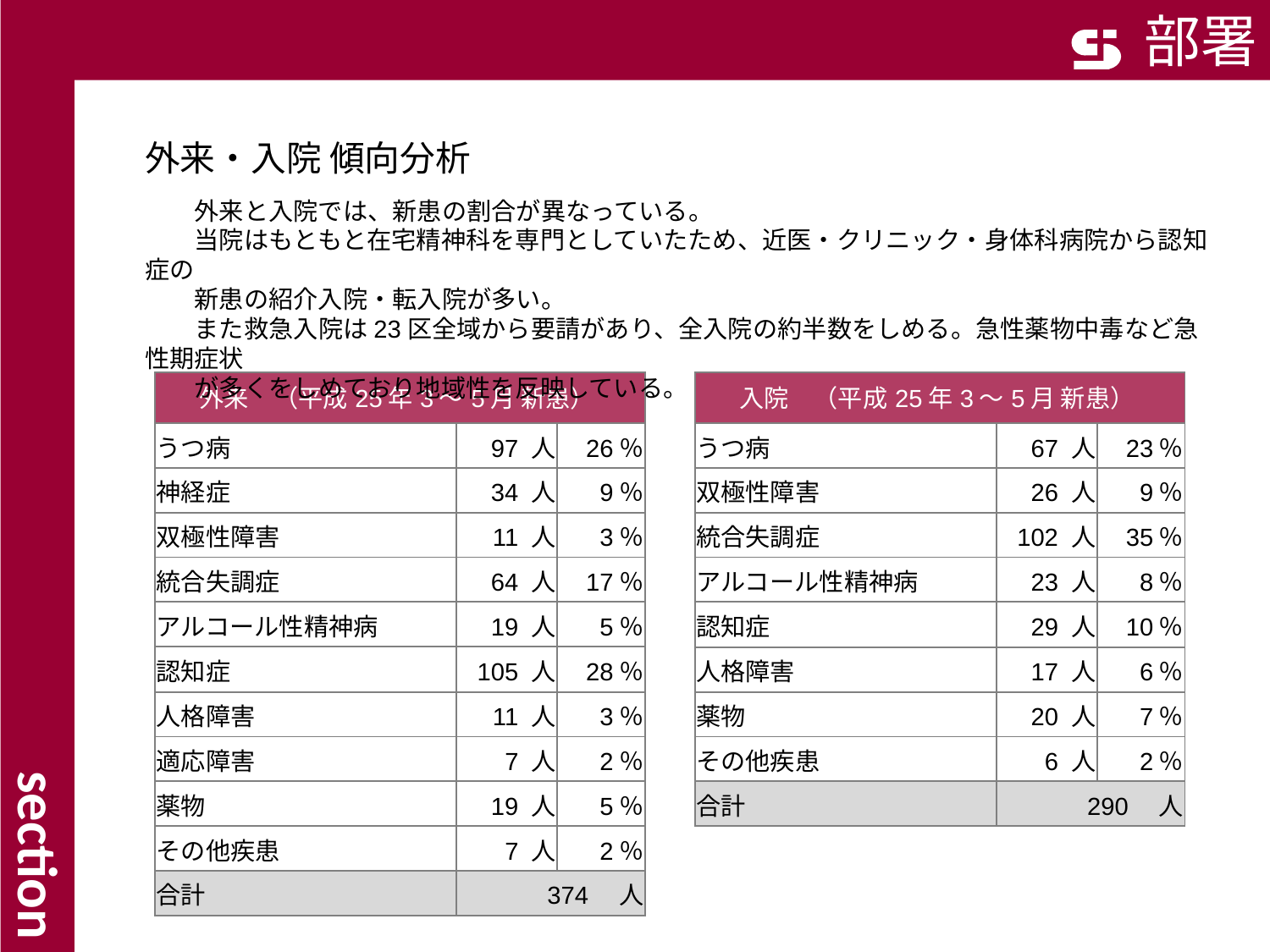

部署

外来・入院 傾向分析

　　外来と入院では、新患の割合が異なっている。
　　当院はもともと在宅精神科を専門としていたため、近医・クリニック・身体科病院から認知症の
　　新患の紹介入院・転入院が多い。
　　また救急入院は23区全域から要請があり、全入院の約半数をしめる。急性薬物中毒など急性期症状
　　が多くをしめており地域性を反映している。

| 外来　（平成25年3～5月 新患） |  |  |
| --- | --- | --- |
| うつ病 | 97 人 | 26％ |
| 神経症 | 34 人 | 9％ |
| 双極性障害 | 11 人 | 3％ |
| 統合失調症 | 64 人 | 17％ |
| アルコール性精神病 | 19 人 | 5％ |
| 認知症 | 105 人 | 28％ |
| 人格障害 | 11 人 | 3％ |
| 適応障害 | 7 人 | 2％ |
| 薬物 | 19 人 | 5％ |
| その他疾患 | 7 人 | 2％ |
| 合計 | 374　人 |  |
| 入院　（平成25年3～5月 新患） |  |  |
| --- | --- | --- |
| うつ病 | 67 人 | 23％ |
| 双極性障害 | 26 人 | 9％ |
| 統合失調症 | 102 人 | 35％ |
| アルコール性精神病 | 23 人 | 8％ |
| 認知症 | 29 人 | 10％ |
| 人格障害 | 17 人 | 6％ |
| 薬物 | 20 人 | 7％ |
| その他疾患 | 6 人 | 2％ |
| 合計 | 290　人 |  |
section